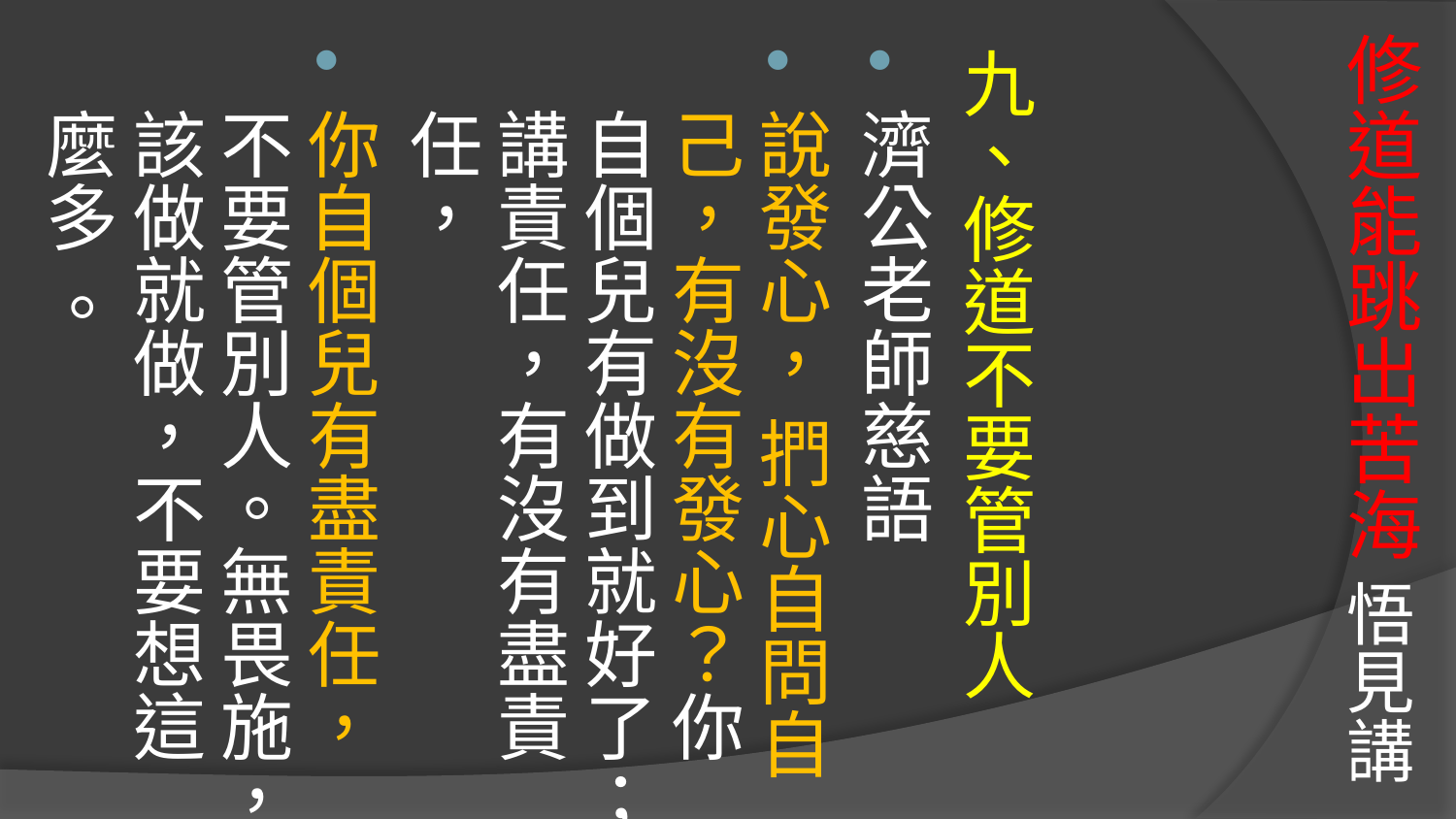

# 修道能跳出苦海 悟見講
九、修道不要管別人
濟公老師慈語
說發心， 捫心自問自己，有沒有發心？你自個兒有做到就好了；講責任，有沒有盡責任，
你自個兒有盡責任，不要管別人。無畏施，該做就做，不要想這麼多 。